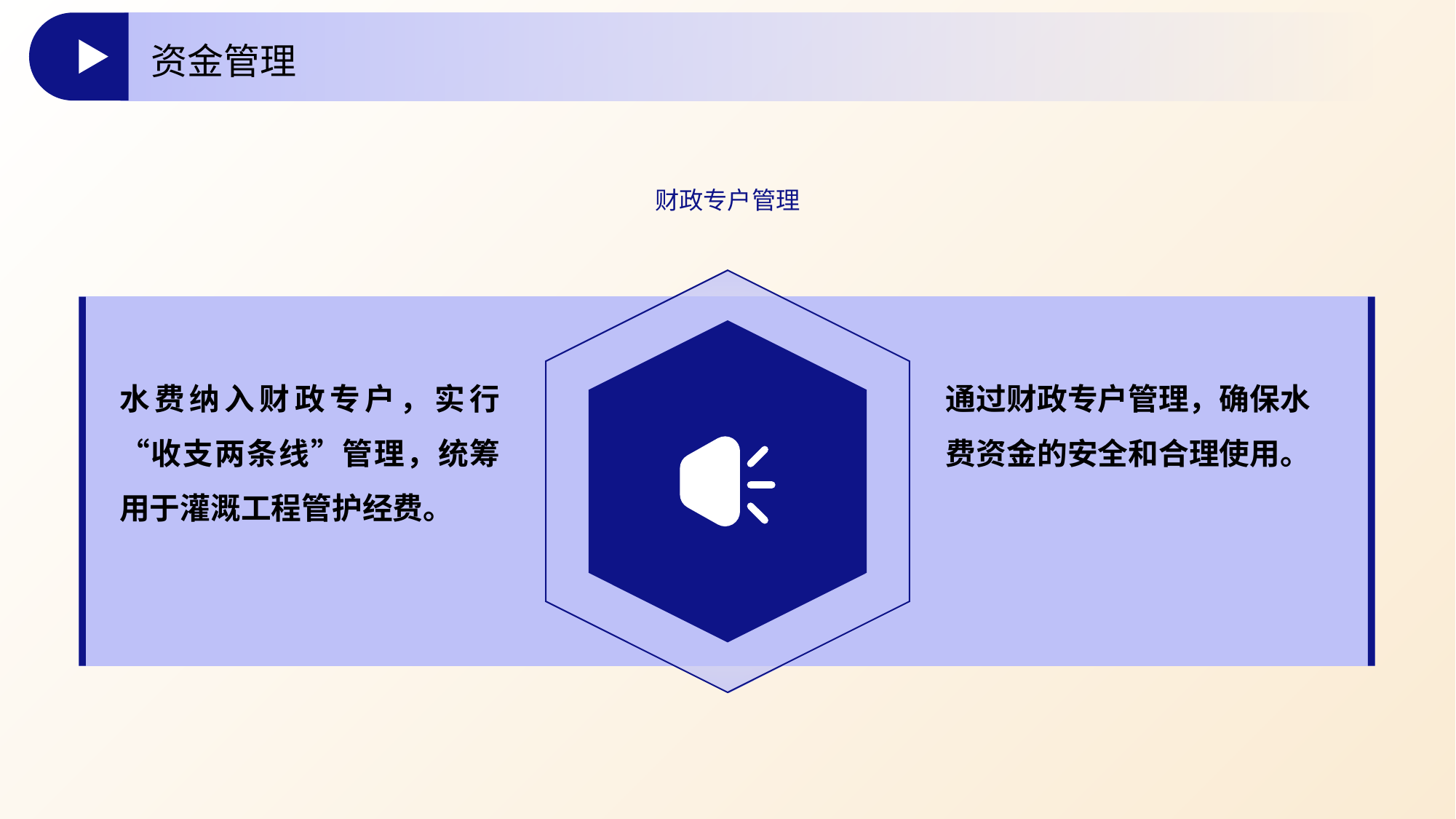

资金管理

财政专户管理

水费纳入财政专户，实行“收支两条线”管理，统筹用于灌溉工程管护经费。
通过财政专户管理，确保水费资金的安全和合理使用。